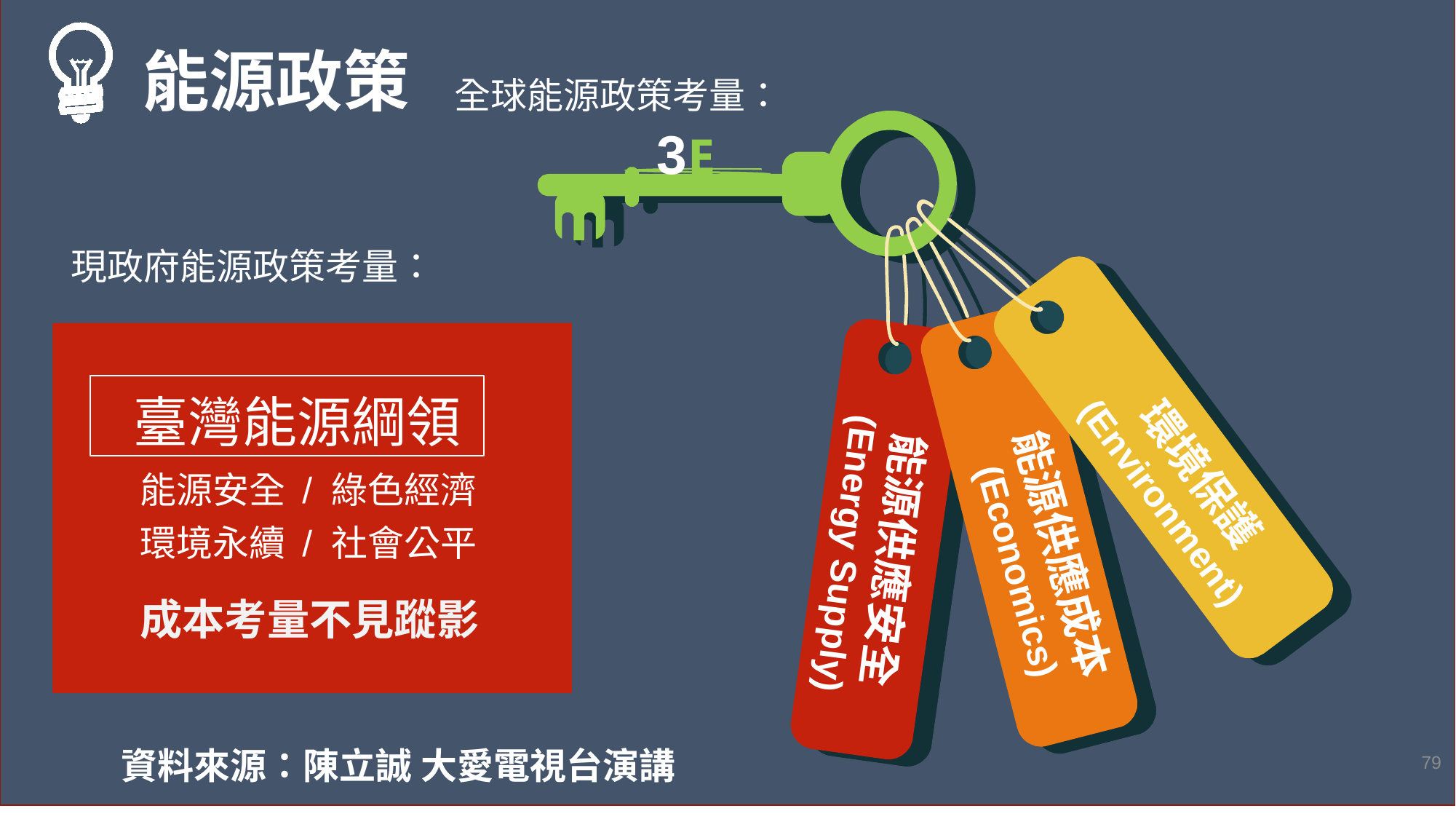

能源政策
全球能源政策考量：

能源供應安全
(Energy Supply)
3

現政府能源政策考量：

臺灣能源綱領

能源安全 / 綠色經濟
環境永續 / 社會公平
環境保護
(Environment)
能源供應成本(Economics)
成本考量不見蹤影
79
資料來源：陳立誠 大愛電視台演講